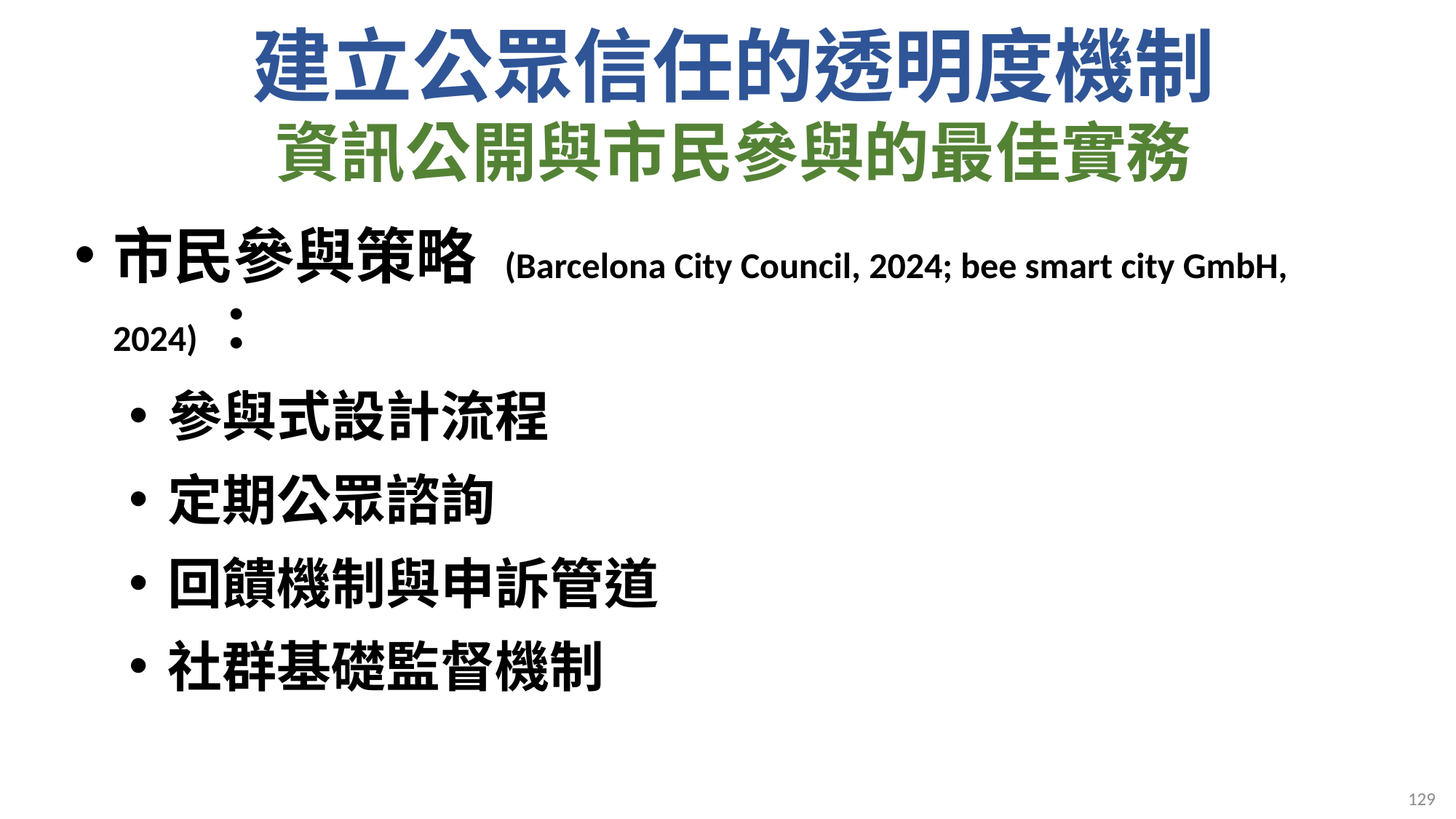

# 建立公眾信任的透明度機制 資訊公開與市民參與的最佳實務
市民參與策略 (Barcelona City Council, 2024; bee smart city GmbH, 2024)：
參與式設計流程
定期公眾諮詢
回饋機制與申訴管道
社群基礎監督機制
129